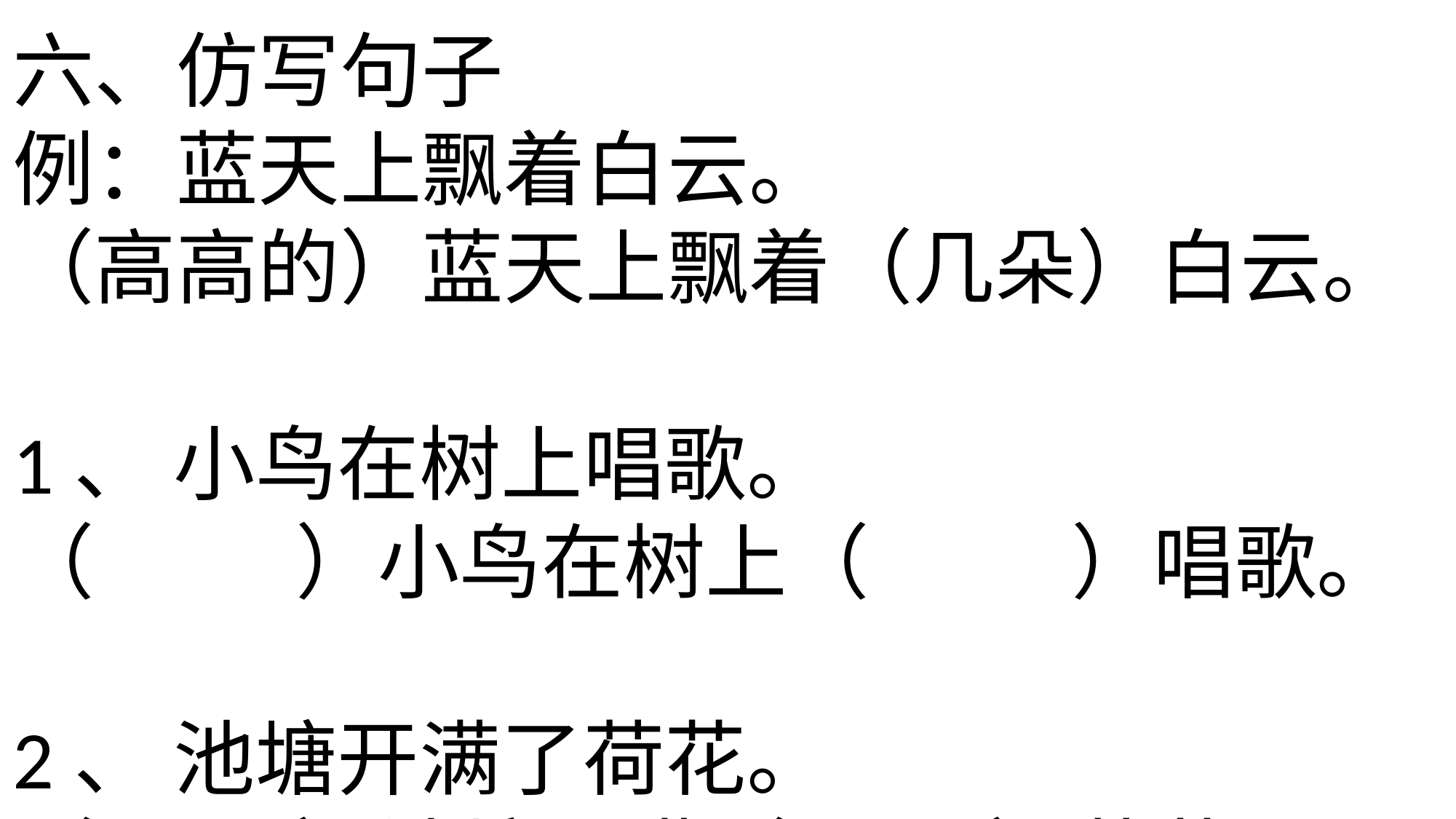

六、仿写句子
例：蓝天上飘着白云。
（高高的）蓝天上飘着（几朵）白云。
1、 小鸟在树上唱歌。
（           ）小鸟在树上（           ）唱歌。
2、 池塘开满了荷花。
（           ）池塘开满（           ）荷花。